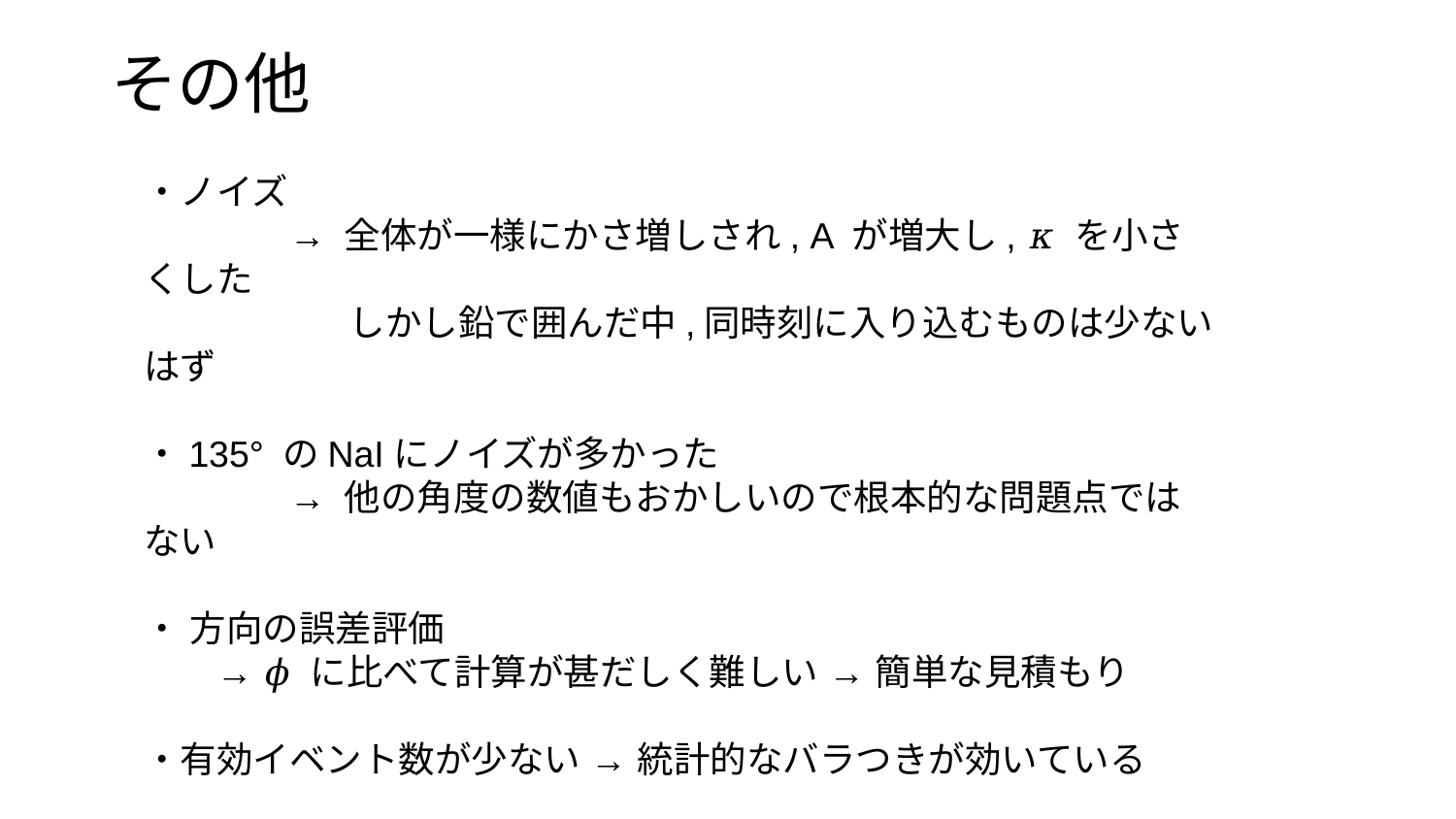

# その他

・ノイズ
	→ 全体が一様にかさ増しされ, A が増大し, 𝜅 を小さくした
	     しかし鉛で囲んだ中,同時刻に入り込むものは少ないはず

・135° のNaIにノイズが多かった
	→ 他の角度の数値もおかしいので根本的な問題点ではない

・𝜽 方向の誤差評価
→ 𝜙 に比べて計算が甚だしく難しい → 簡単な見積もり

・有効イベント数が少ない → 統計的なバラつきが効いている